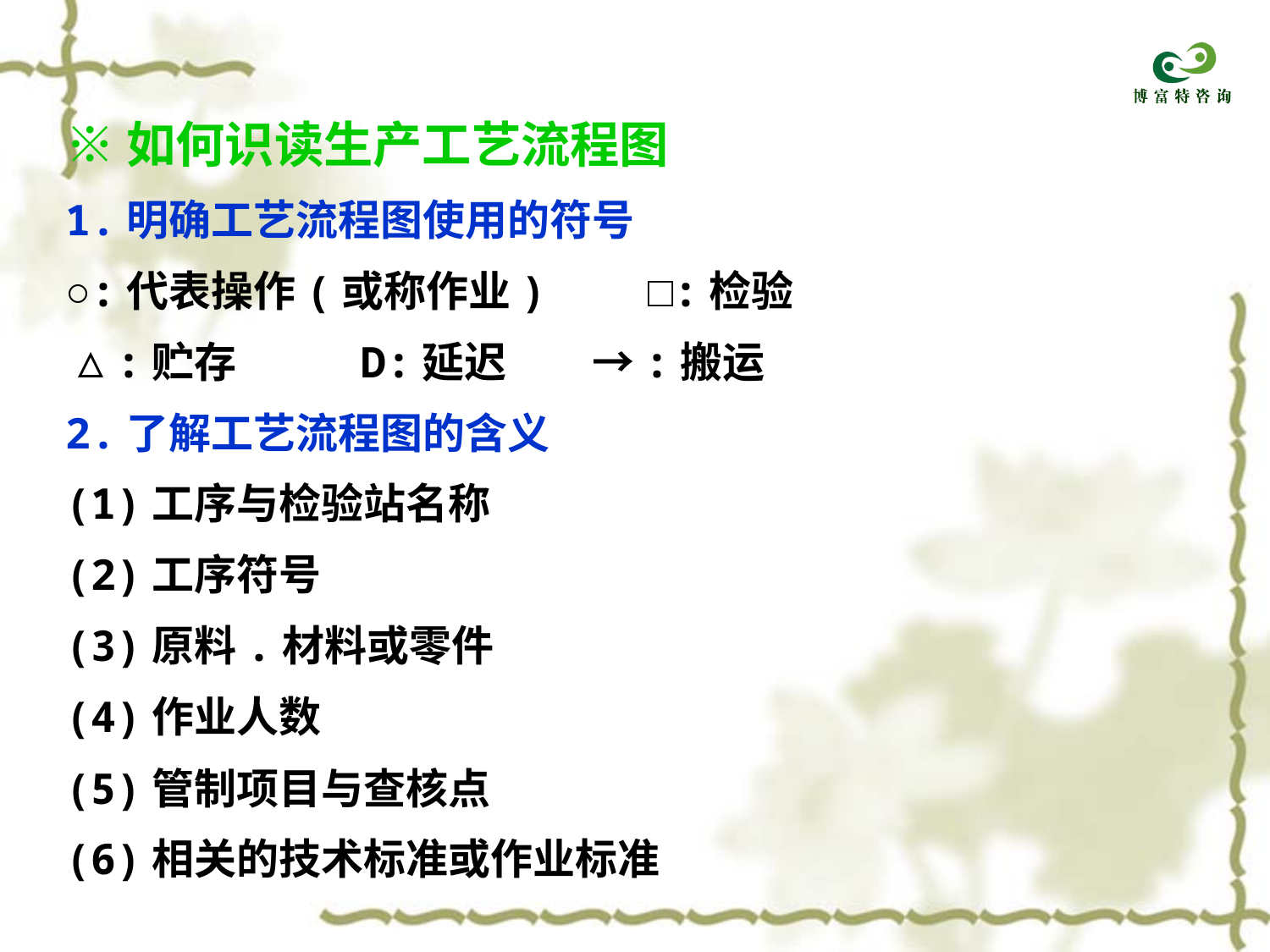

※如何识读生产工艺流程图
1.明确工艺流程图使用的符号
○:代表操作(或称作业)    □:检验
△:贮存            D:延迟         →:搬运
2.了解工艺流程图的含义
(1)工序与检验站名称
(2)工序符号
(3)原料.材料或零件
(4)作业人数
(5)管制项目与查核点
(6)相关的技术标准或作业标准